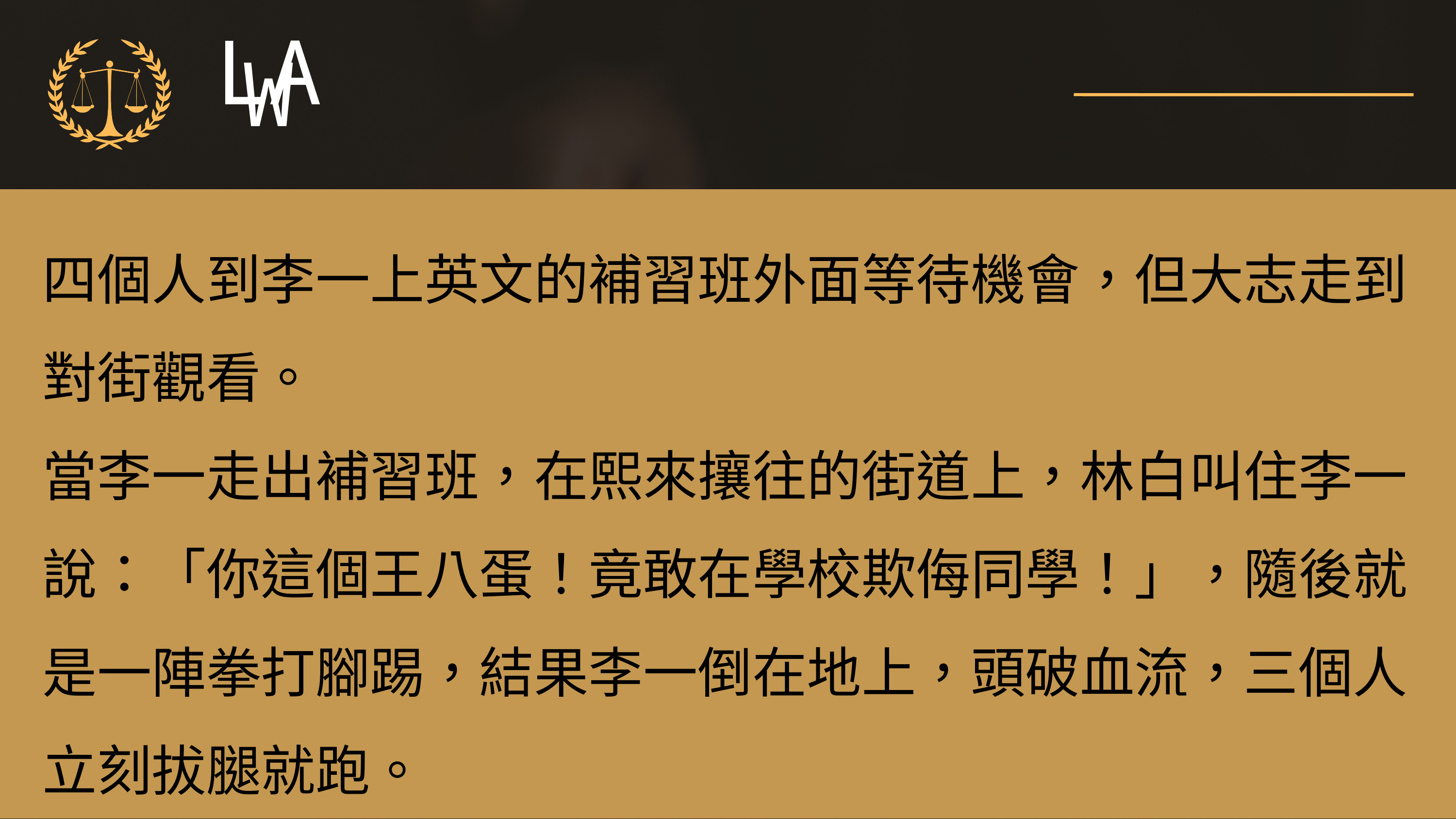

LAW

四個人到李一上英文的補習班外面等待機會，但大志走到對街觀看。
當李一走出補習班，在熙來攘往的街道上，林白叫住李一說：「你這個王八蛋！竟敢在學校欺侮同學！」，隨後就是一陣拳打腳踢，結果李一倒在地上，頭破血流，三個人立刻拔腿就跑。